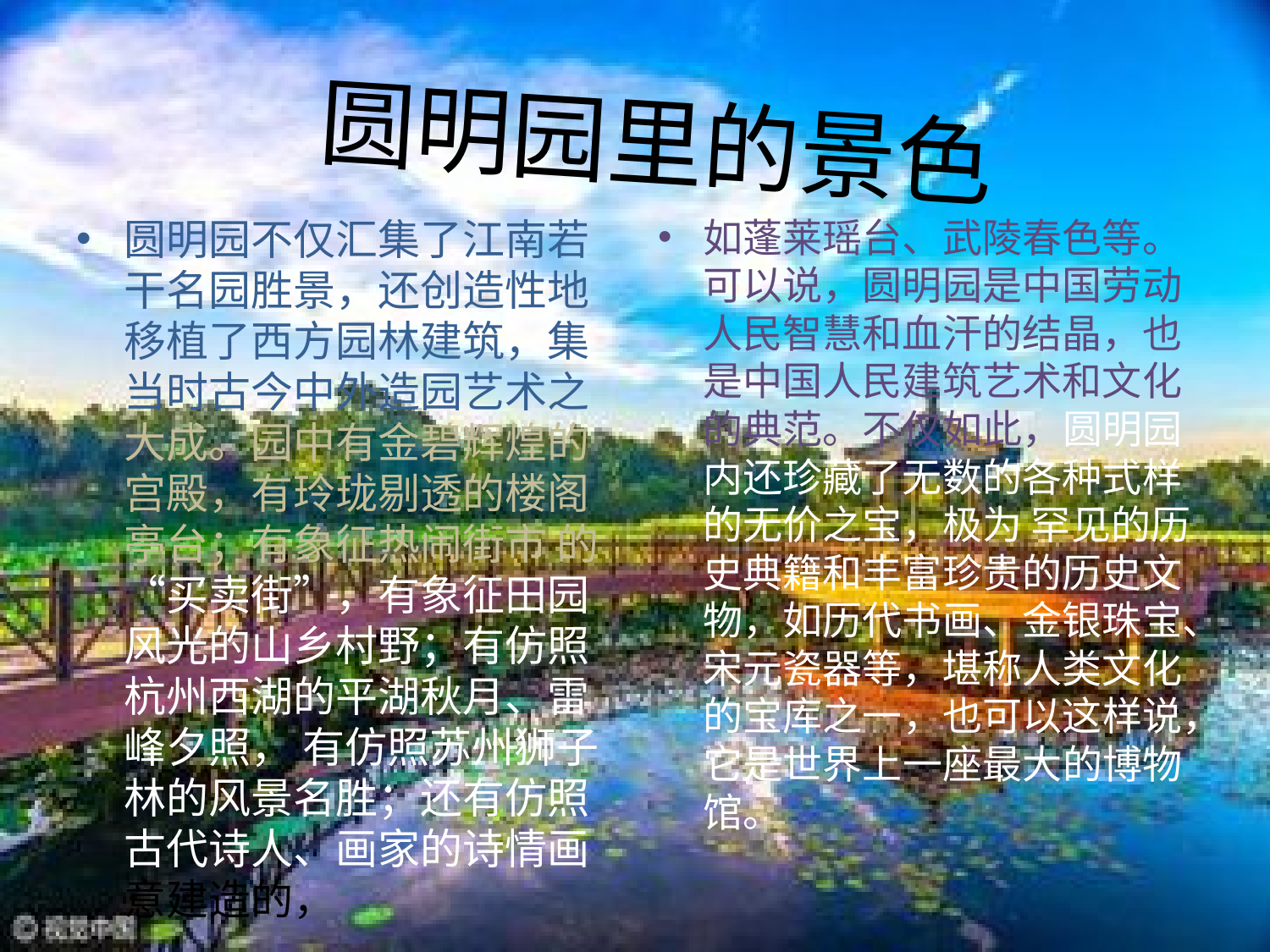

# 圆明园里的景色
圆明园不仅汇集了江南若干名园胜景，还创造性地移植了西方园林建筑，集当时古今中外造园艺术之大成。园中有金碧辉煌的宫殿，有玲珑剔透的楼阁亭台；有象征热闹街市 的“买卖街”，有象征田园风光的山乡村野；有仿照杭州西湖的平湖秋月、雷峰夕照， 有仿照苏州狮子林的风景名胜；还有仿照古代诗人、画家的诗情画意建造的，
如蓬莱瑶台、武陵春色等。可以说，圆明园是中国劳动人民智慧和血汗的结晶，也是中国人民建筑艺术和文化的典范。不仅如此，圆明园内还珍藏了无数的各种式样的无价之宝，极为 罕见的历史典籍和丰富珍贵的历史文物，如历代书画、金银珠宝、宋元瓷器等，堪称人类文化的宝库之一，也可以这样说，它是世界上一座最大的博物馆。